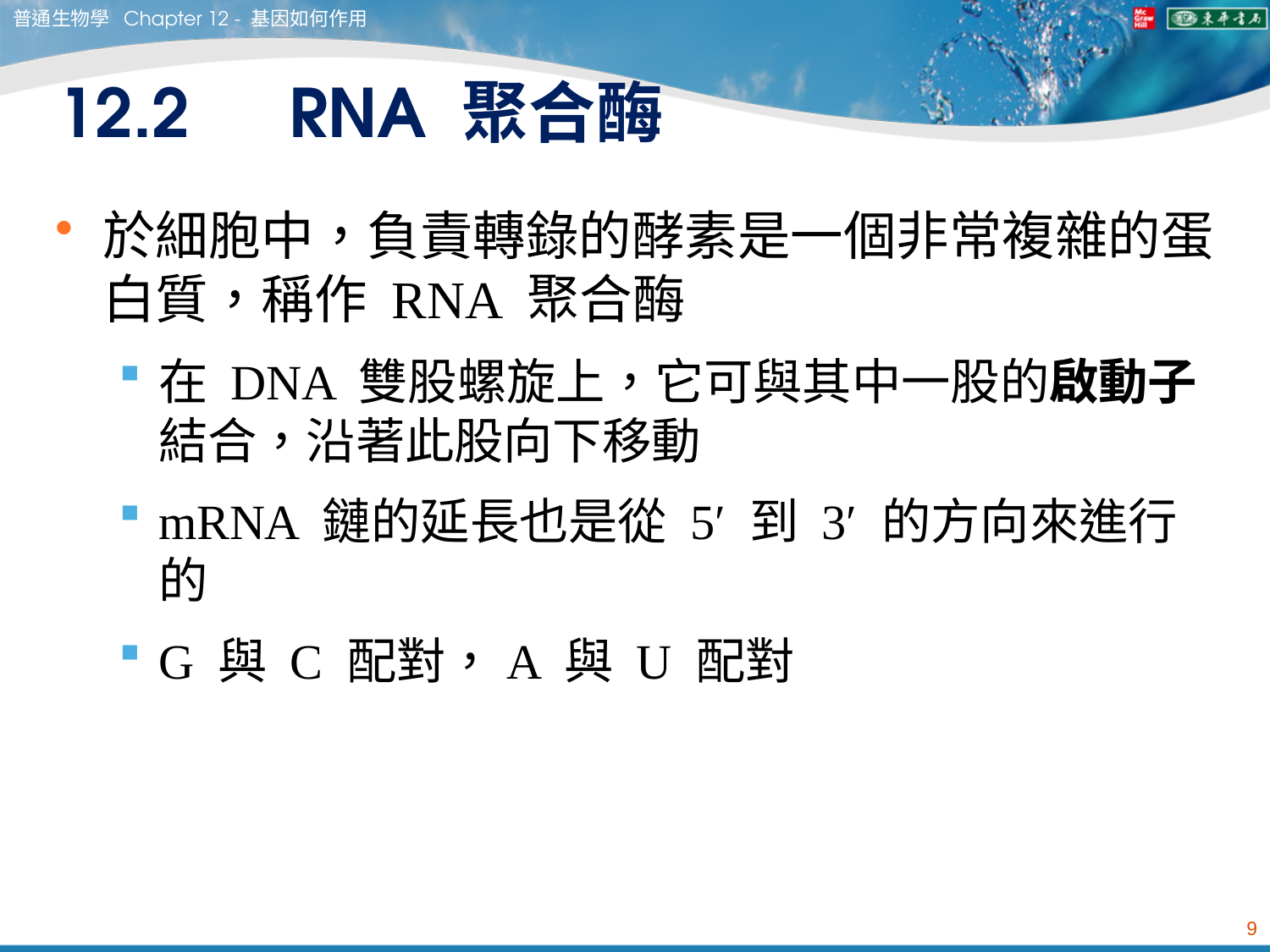

普通生物學  Chapter 12 - 基因如何作用
# 12.2　RNA 聚合酶
於細胞中，負責轉錄的酵素是一個非常複雜的蛋白質，稱作 RNA 聚合酶
在 DNA 雙股螺旋上，它可與其中一股的啟動子結合，沿著此股向下移動
mRNA 鏈的延長也是從 5′ 到 3′ 的方向來進行的
G 與 C 配對，A 與 U 配對
9